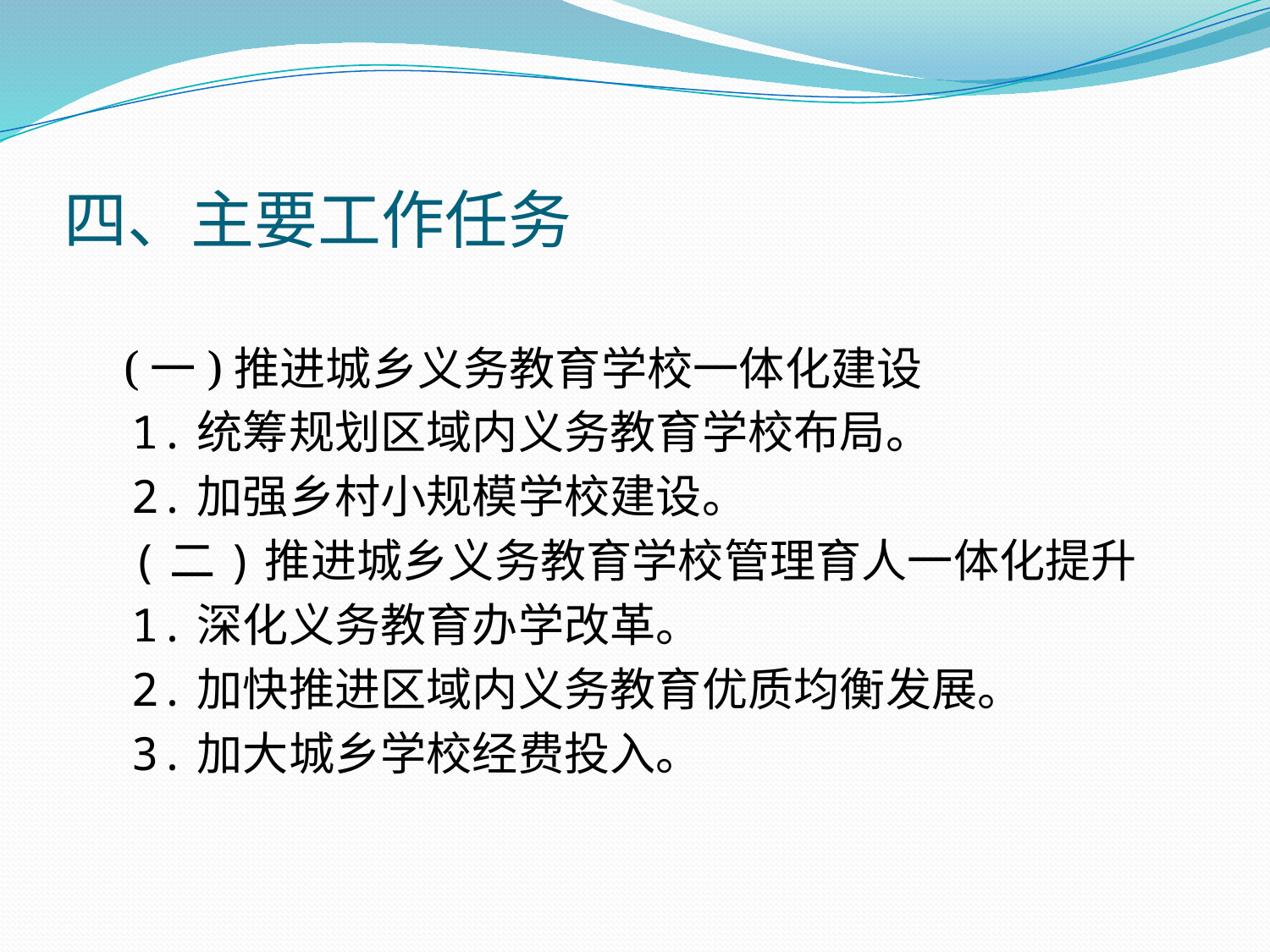

# 四、主要工作任务

    (一)推进城乡义务教育学校一体化建设
  1.统筹规划区域内义务教育学校布局。
  2.加强乡村小规模学校建设。
  (二)推进城乡义务教育学校管理育人一体化提升
  1.深化义务教育办学改革。
  2.加快推进区域内义务教育优质均衡发展。
  3.加大城乡学校经费投入。